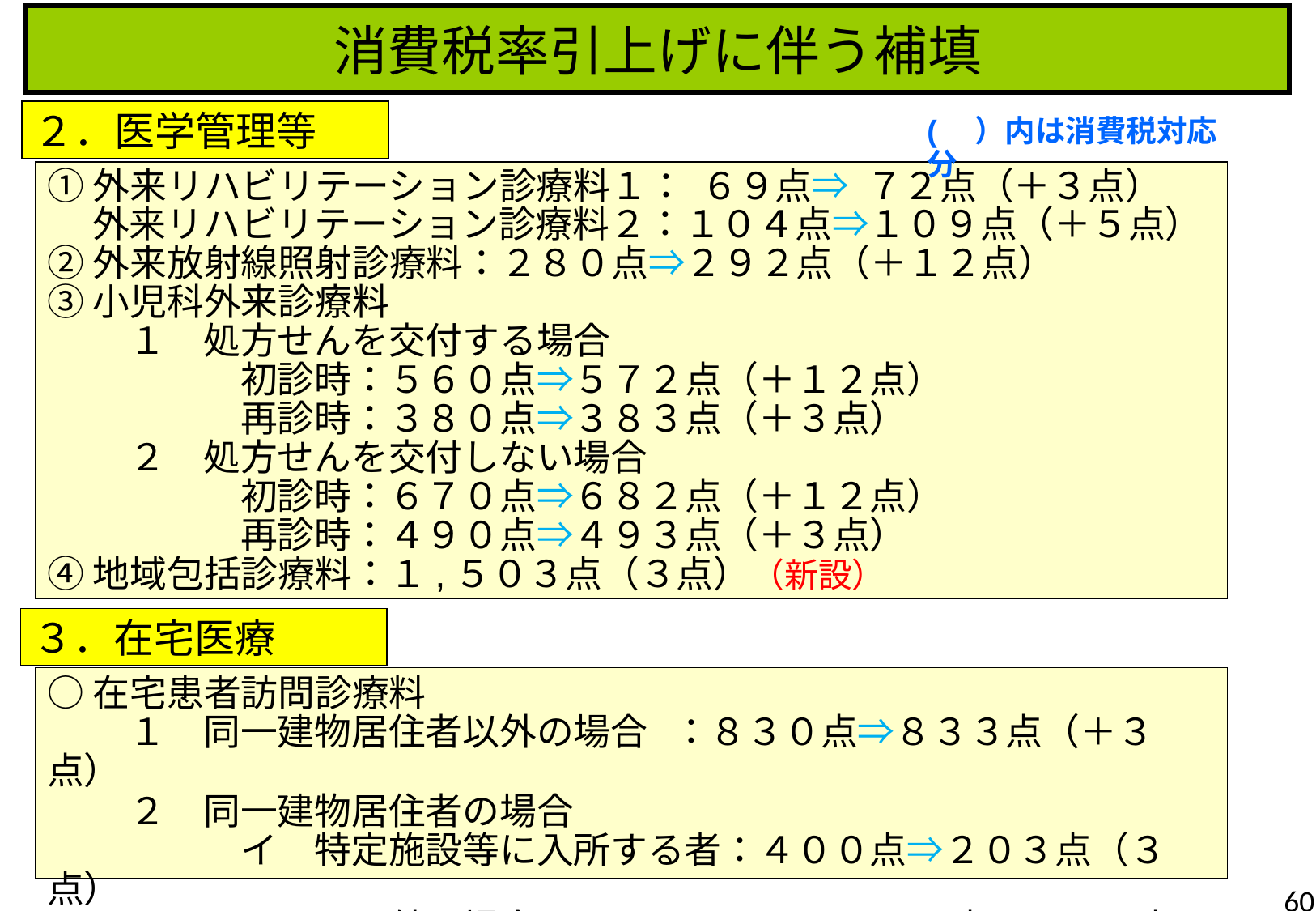

消費税率引上げに伴う補填
２．医学管理等
(　）内は消費税対応分
①外来リハビリテーション診療料１：  ６９点⇒  ７２点（＋３点）
　 外来リハビリテーション診療料２：１０４点⇒１０９点（＋５点）
②外来放射線照射診療料：２８０点⇒２９２点（＋１２点）
③小児科外来診療料
　　 １　処方せんを交付する場合
　　　　　 初診時：５６０点⇒５７２点（＋１２点）
　　　　　 再診時：３８０点⇒３８３点（＋３点）
　　 ２　処方せんを交付しない場合
　　　　　 初診時：６７０点⇒６８２点（＋１２点）
　　　　　 再診時：４９０点⇒４９３点（＋３点）
④地域包括診療料：１,５０３点（３点）（新設）

３．在宅医療
○在宅患者訪問診療料
　　 １　同一建物居住者以外の場合   ：８３０点⇒８３３点（＋３点）
　　 ２　同一建物居住者の場合
　　　　　 イ　特定施設等に入所する者：４００点⇒２０３点（３点）
　　　　　 ロ　イ以外の場合　　　　　 　　：２００点⇒１０３点（３点）

60